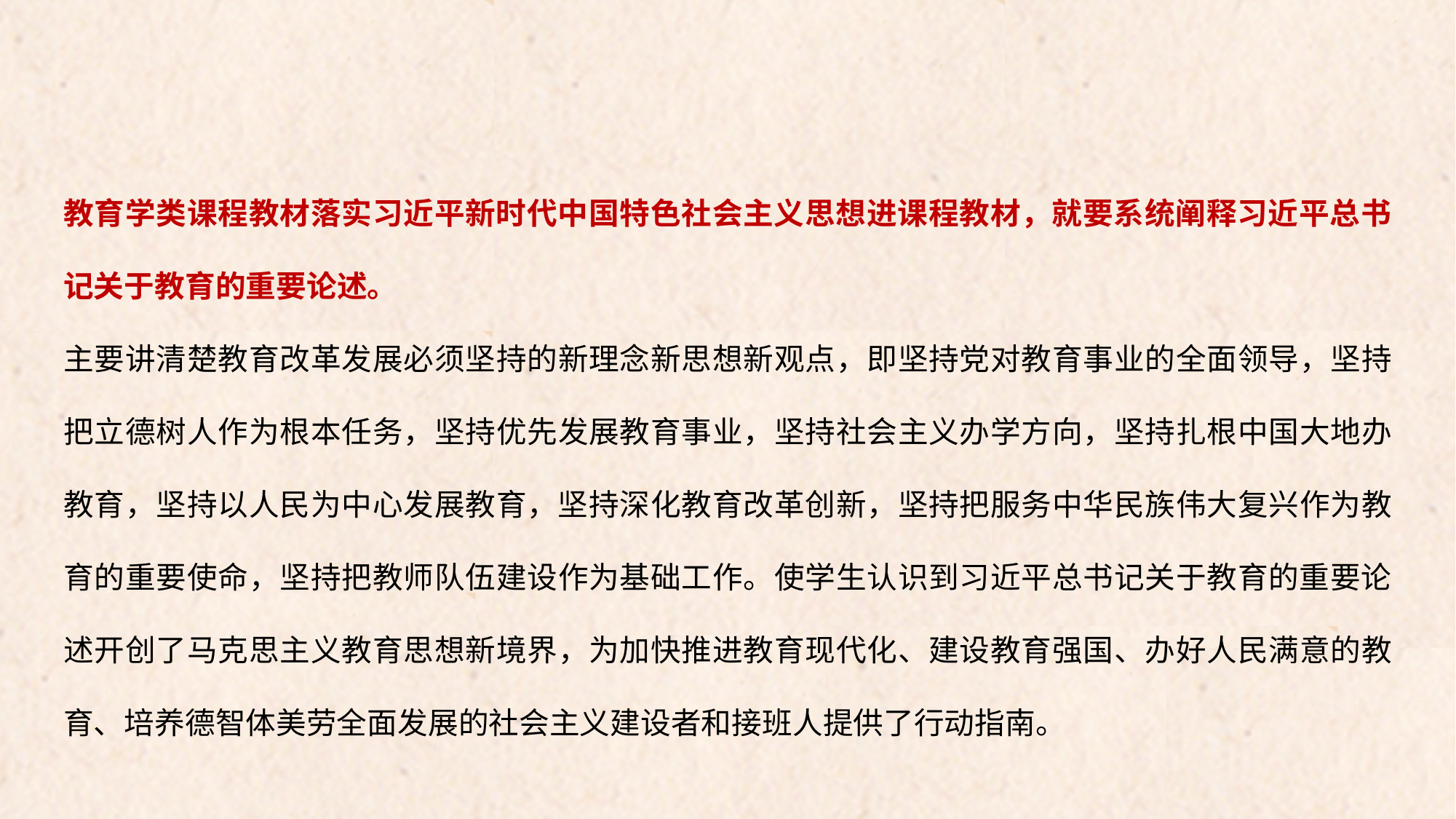

教育学类课程教材落实习近平新时代中国特色社会主义思想进课程教材，就要系统阐释习近平总书记关于教育的重要论述。
主要讲清楚教育改革发展必须坚持的新理念新思想新观点，即坚持党对教育事业的全面领导，坚持把立德树人作为根本任务，坚持优先发展教育事业，坚持社会主义办学方向，坚持扎根中国大地办教育，坚持以人民为中心发展教育，坚持深化教育改革创新，坚持把服务中华民族伟大复兴作为教育的重要使命，坚持把教师队伍建设作为基础工作。使学生认识到习近平总书记关于教育的重要论述开创了马克思主义教育思想新境界，为加快推进教育现代化、建设教育强国、办好人民满意的教育、培养德智体美劳全面发展的社会主义建设者和接班人提供了行动指南。